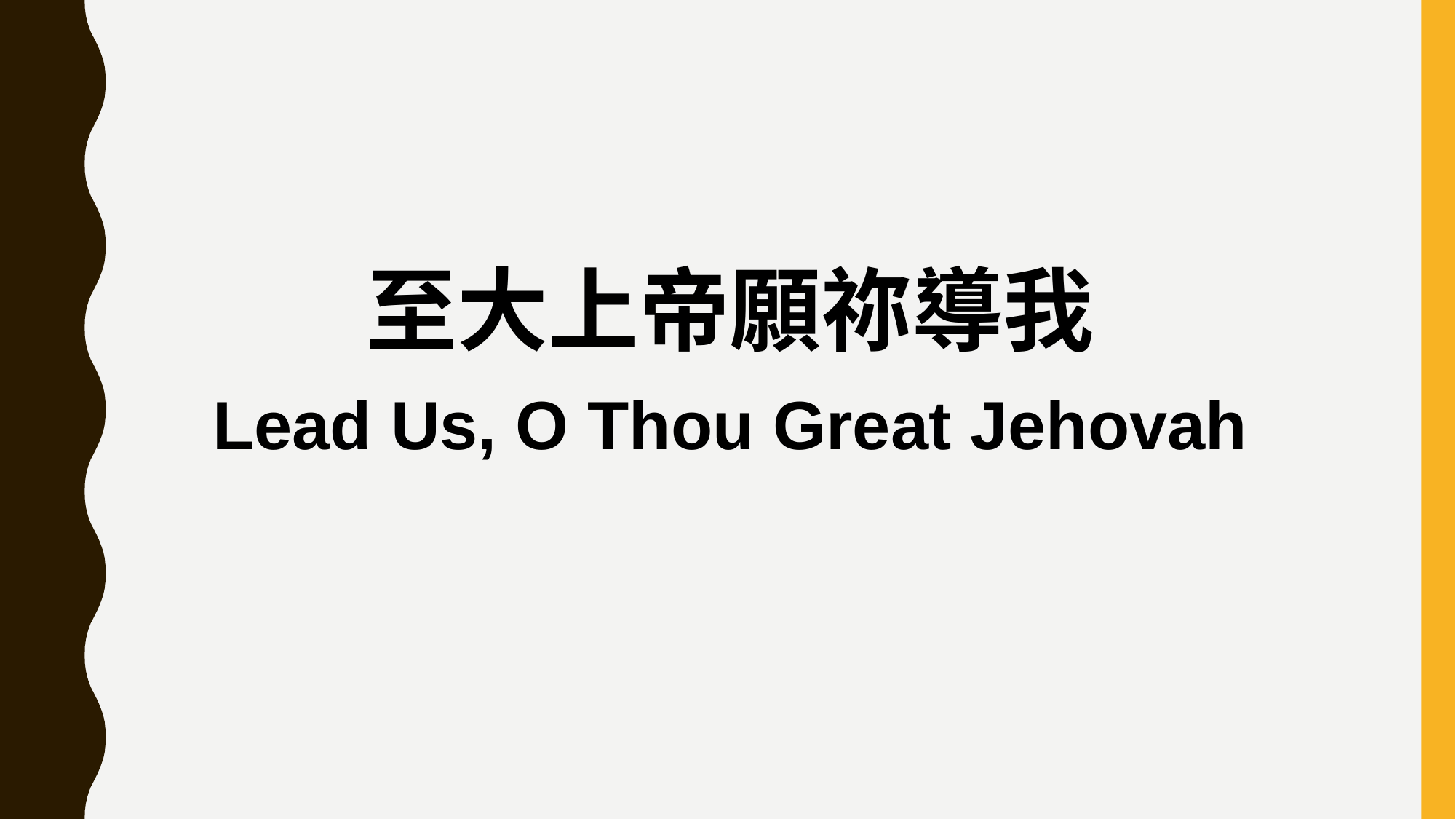

至大上帝願祢導我
Lead Us, O Thou Great Jehovah